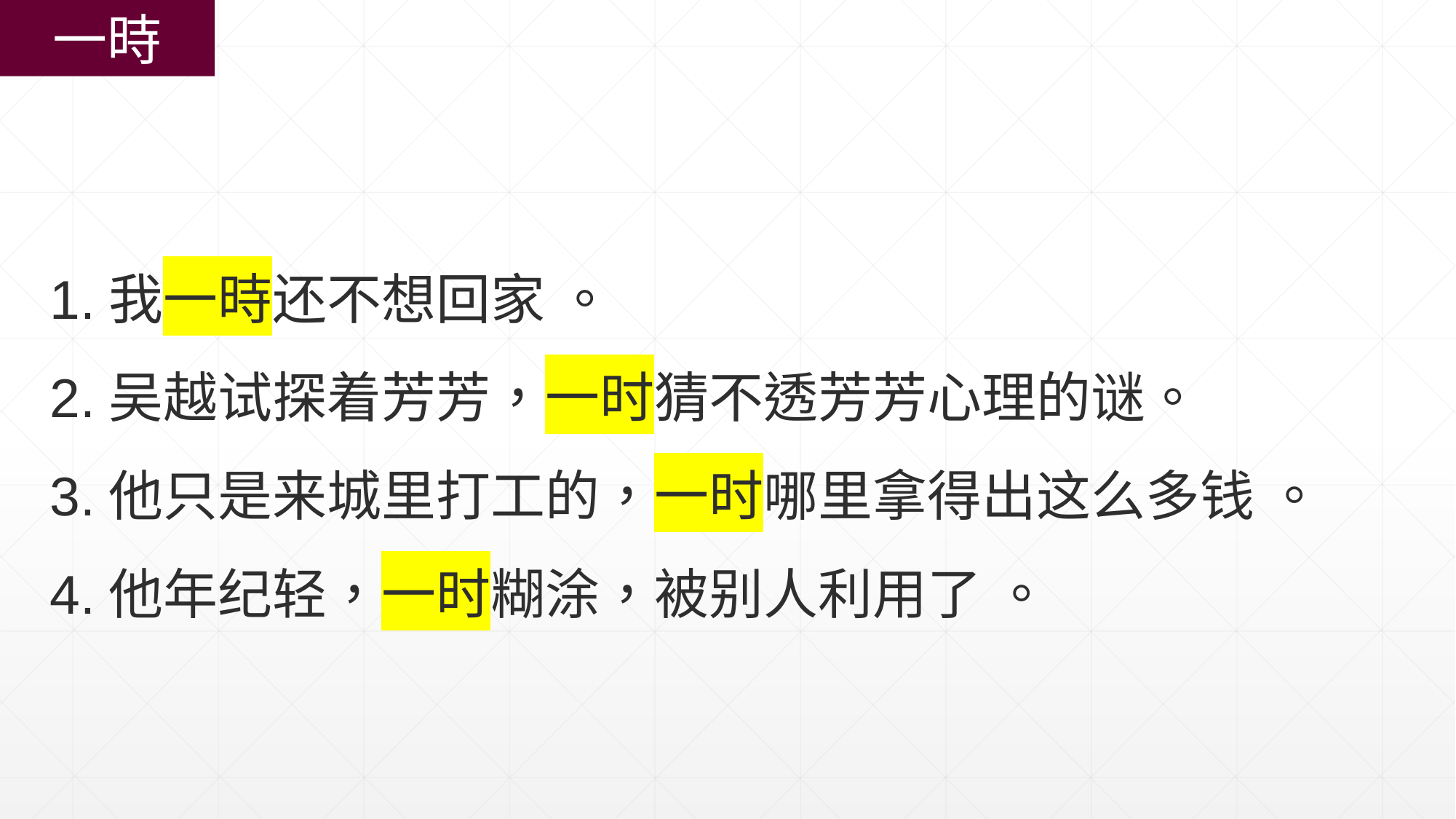

一時
|  |
| --- |
1.我一時还不想回家 。
2.吴越试探着芳芳，一时猜不透芳芳心理的谜。
3.他只是来城里打工的，一时哪里拿得出这么多钱 。
4.他年纪轻，一时糊涂，被别人利用了 。